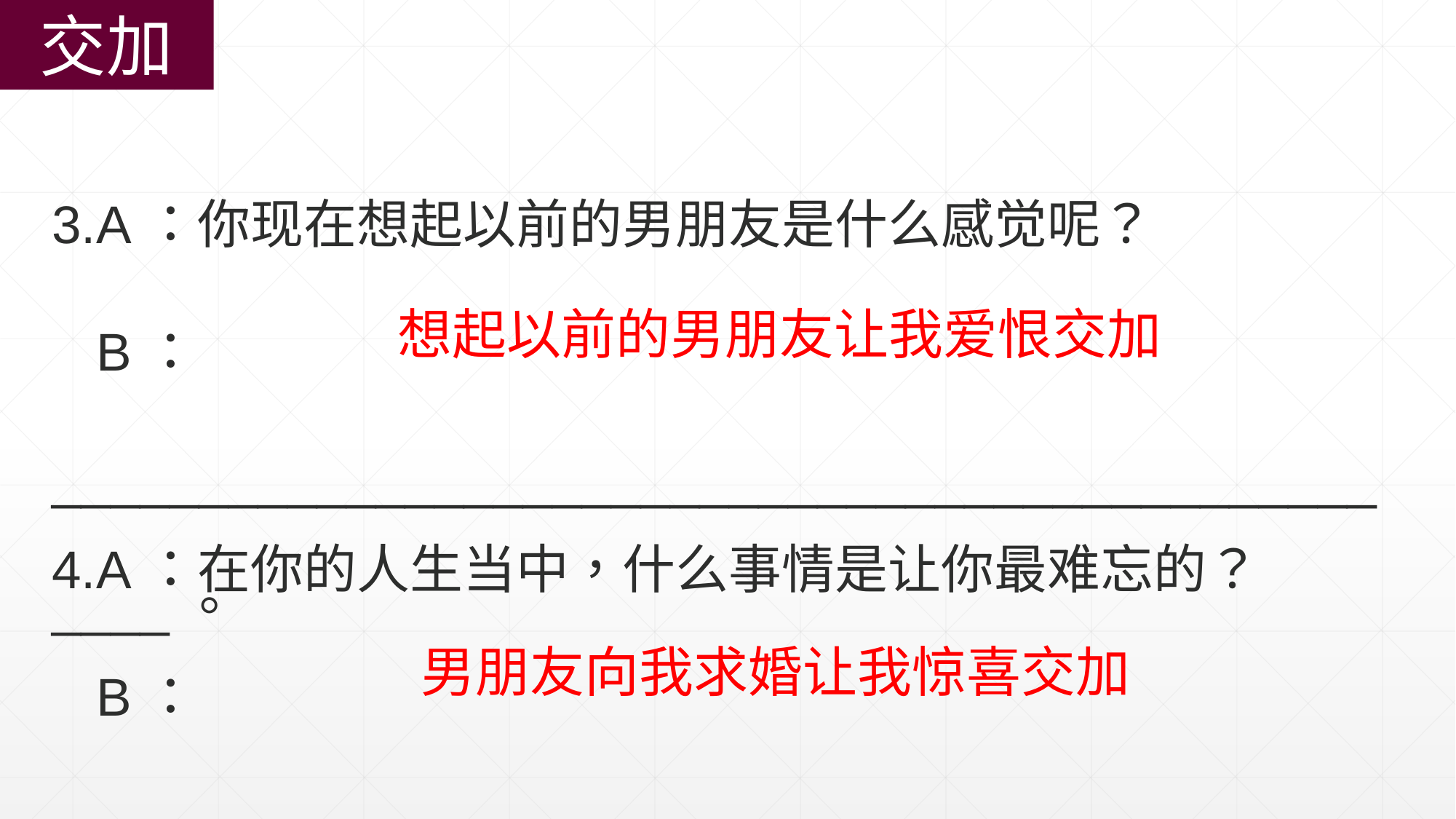

交加
3.A：你现在想起以前的男朋友是什么感觉呢？
   B： _________________________________________________。
想起以前的男朋友让我爱恨交加
4.A：在你的人生当中，什么事情是让你最难忘的？
   B： _________________________________________________ 。
男朋友向我求婚让我惊喜交加